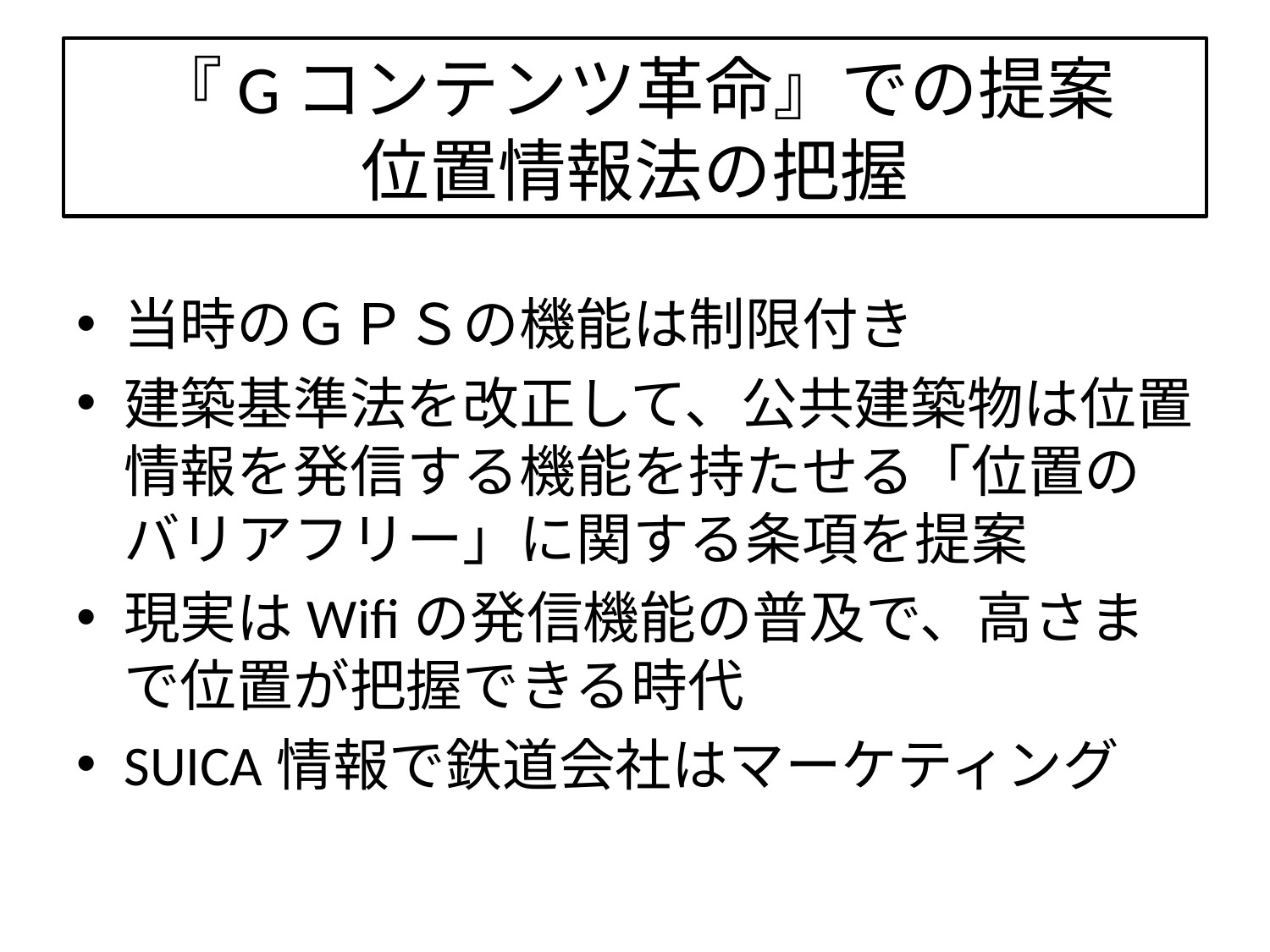

# 『Gコンテンツ革命』での提案 位置情報法の把握
当時のＧＰＳの機能は制限付き
建築基準法を改正して、公共建築物は位置情報を発信する機能を持たせる「位置のバリアフリー」に関する条項を提案
現実はWifiの発信機能の普及で、高さまで位置が把握できる時代
SUICA情報で鉄道会社はマーケティング